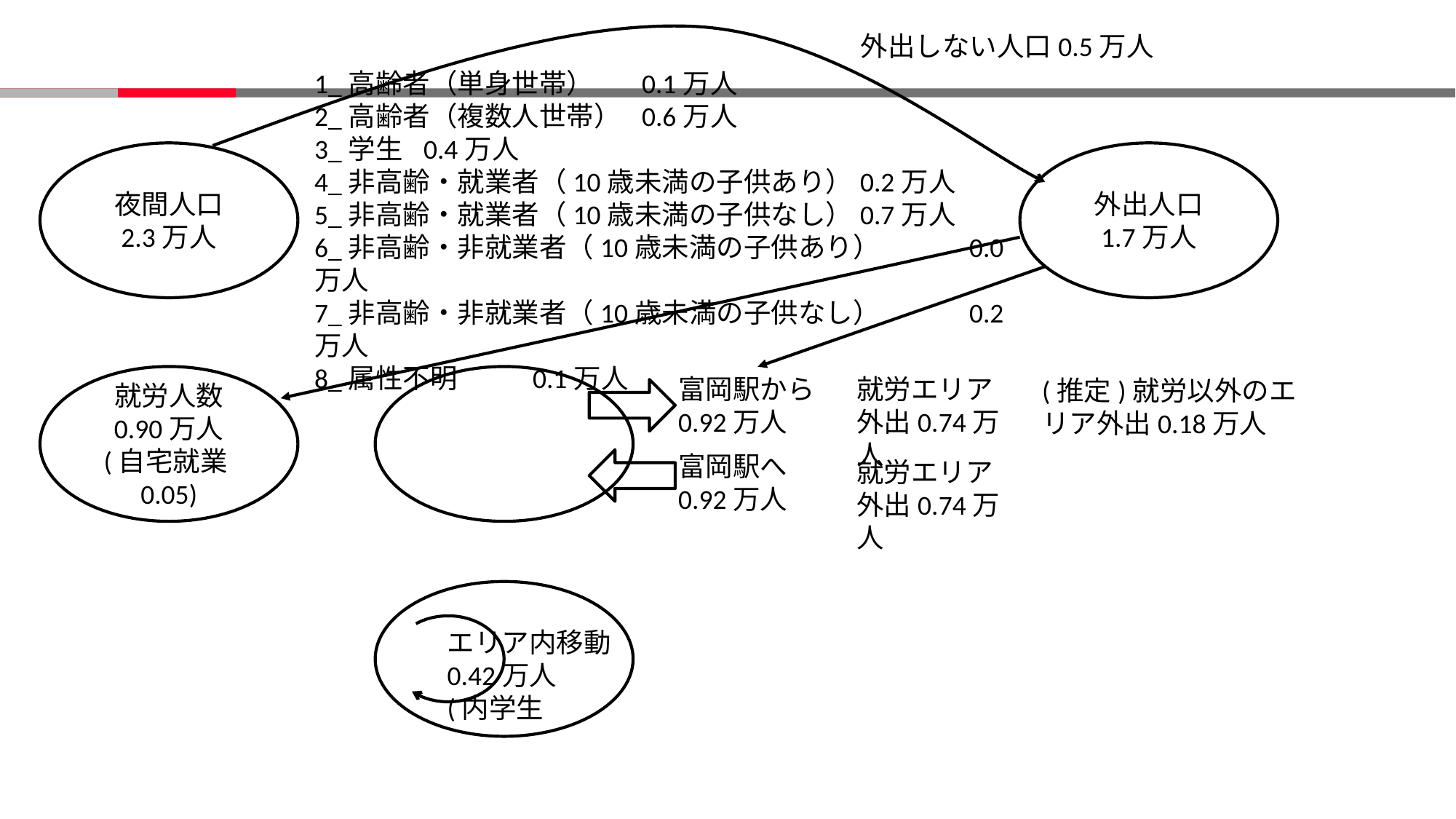

外出しない人口0.5万人

1_高齢者（単身世帯）	0.1万人
2_高齢者（複数人世帯）	0.6万人
3_学生	0.4万人
4_非高齢・就業者（10歳未満の子供あり）	0.2万人
5_非高齢・就業者（10歳未満の子供なし）	0.7万人
6_非高齢・非就業者（10歳未満の子供あり）	0.0万人
7_非高齢・非就業者（10歳未満の子供なし）	0.2万人
8_属性不明	0.1万人
夜間人口
2.3万人
外出人口
1.7万人
就労人数
0.90万人
(自宅就業0.05)

富岡駅から0.92万人
就労エリア外出0.74万人
(推定)就労以外のエリア外出0.18万人

富岡駅へ
0.92万人

就労エリア外出0.74万人

エリア内移動
0.42万人
(内学生